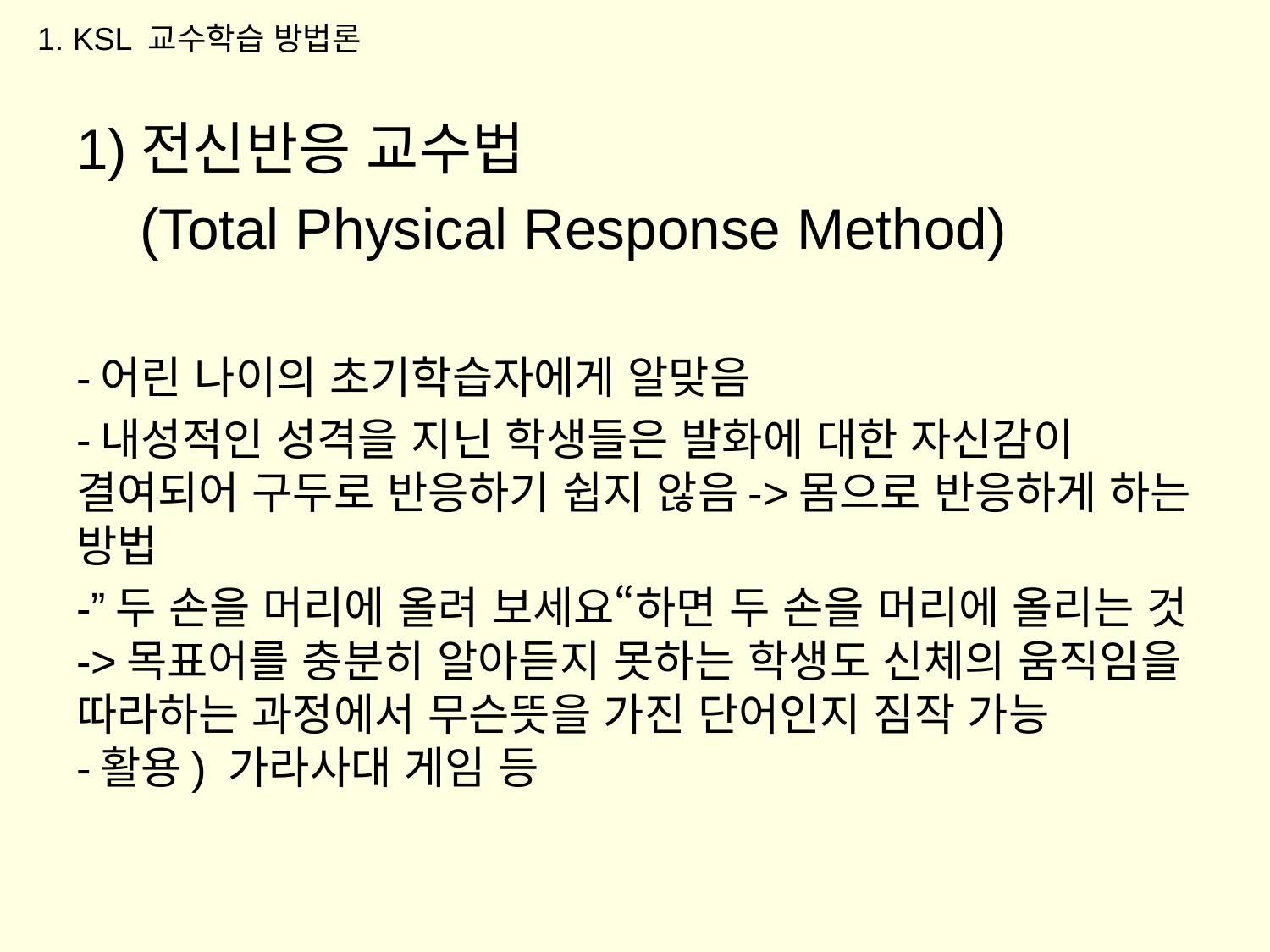

1. KSL 교수학습 방법론
전신반응 교수법
    (Total Physical Response Method)

-어린 나이의 초기학습자에게 알맞음
-내성적인 성격을 지닌 학생들은 발화에 대한 자신감이 결여되어 구두로 반응하기 쉽지 않음->몸으로 반응하게 하는 방법
-”두 손을 머리에 올려 보세요“하면 두 손을 머리에 올리는 것->목표어를 충분히 알아듣지 못하는 학생도 신체의 움직임을 따라하는 과정에서 무슨뜻을 가진 단어인지 짐작 가능
-활용) 가라사대 게임 등